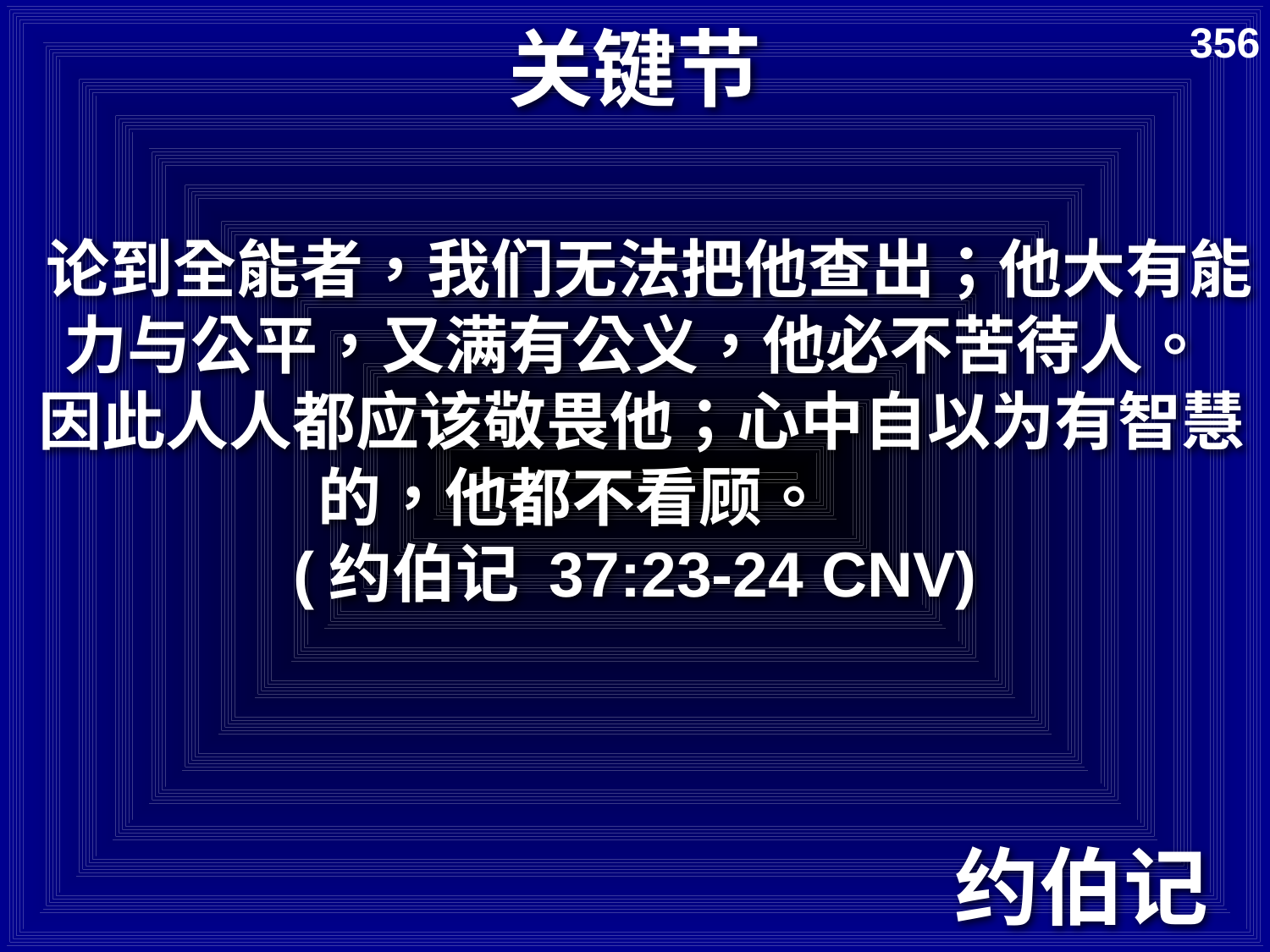

# 关键节
356

 论到全能者，我们无法把他查出；他大有能力与公平，又满有公义，他必不苦待人。
 因此人人都应该敬畏他；心中自以为有智慧的，他都不看顾。
(约伯记 37:23-24 CNV)
约伯记